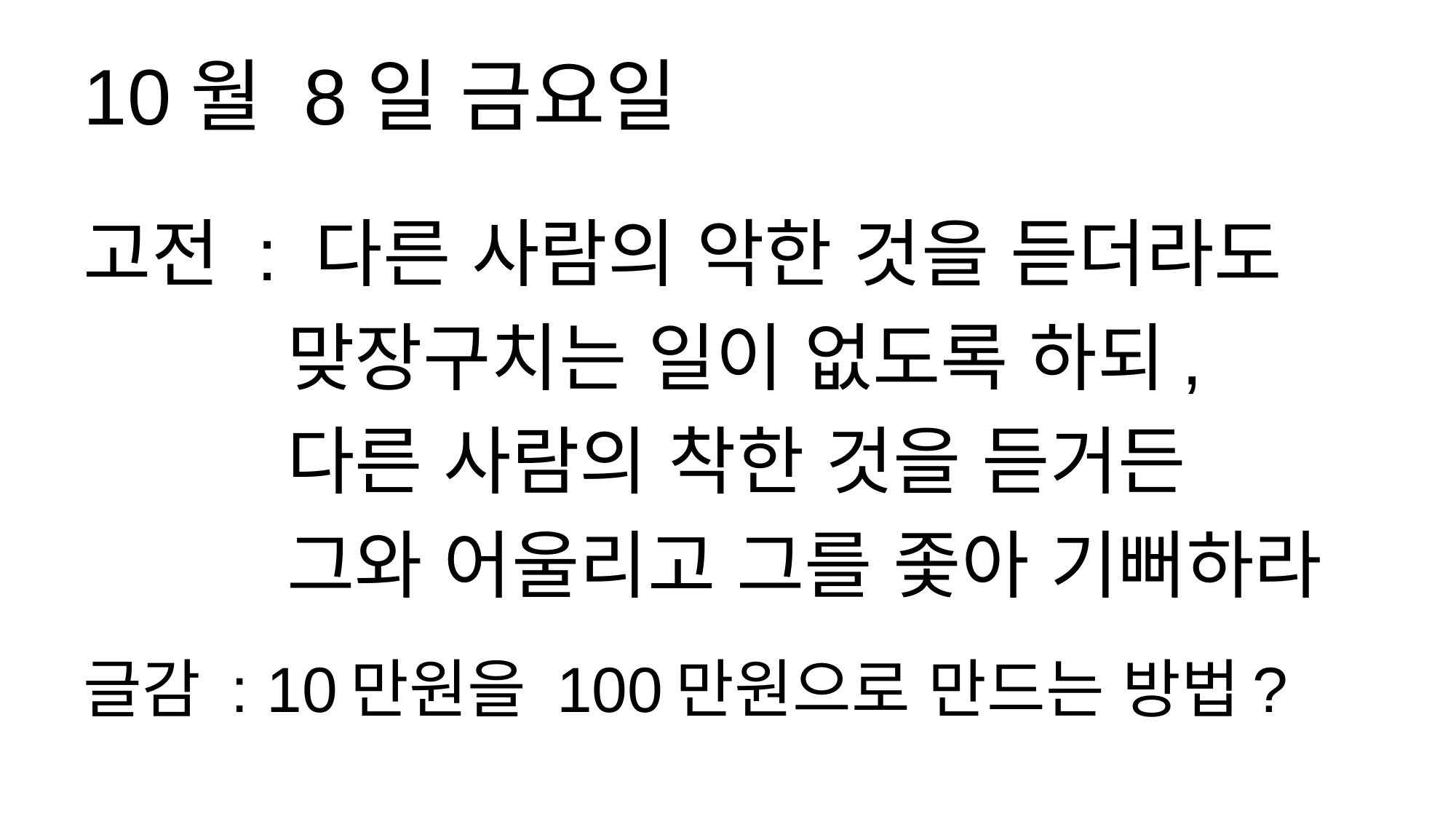

10월 8일 금요일
고전 : 다른 사람의 악한 것을 듣더라도
         맞장구치는 일이 없도록 하되,
         다른 사람의 착한 것을 듣거든
         그와 어울리고 그를 좇아 기뻐하라
글감 : 10만원을 100만원으로 만드는 방법?